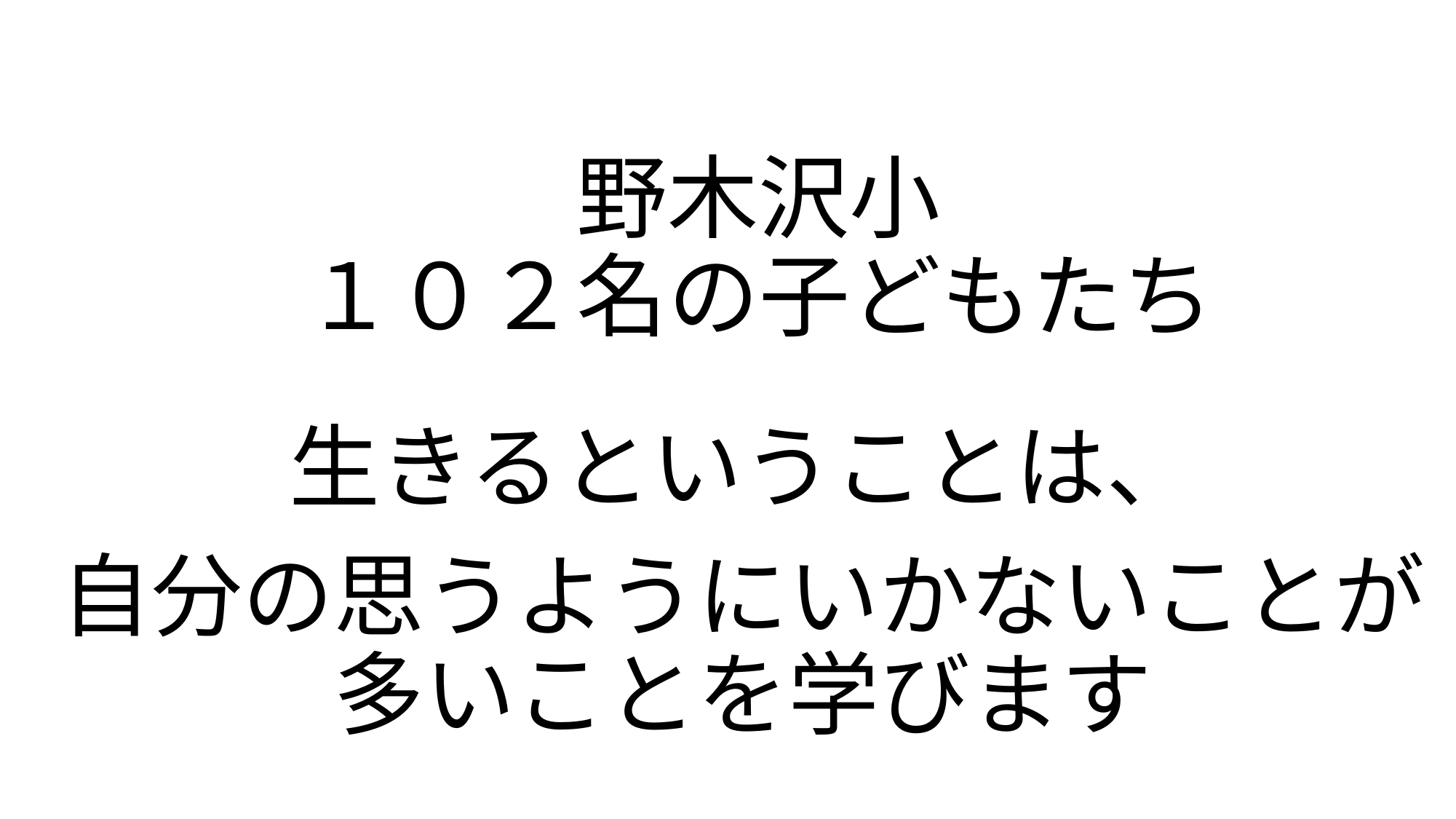

# 野木沢小 １０２名の子どもたち
生きるということは、
自分の思うようにいかないことが多いことを学びます